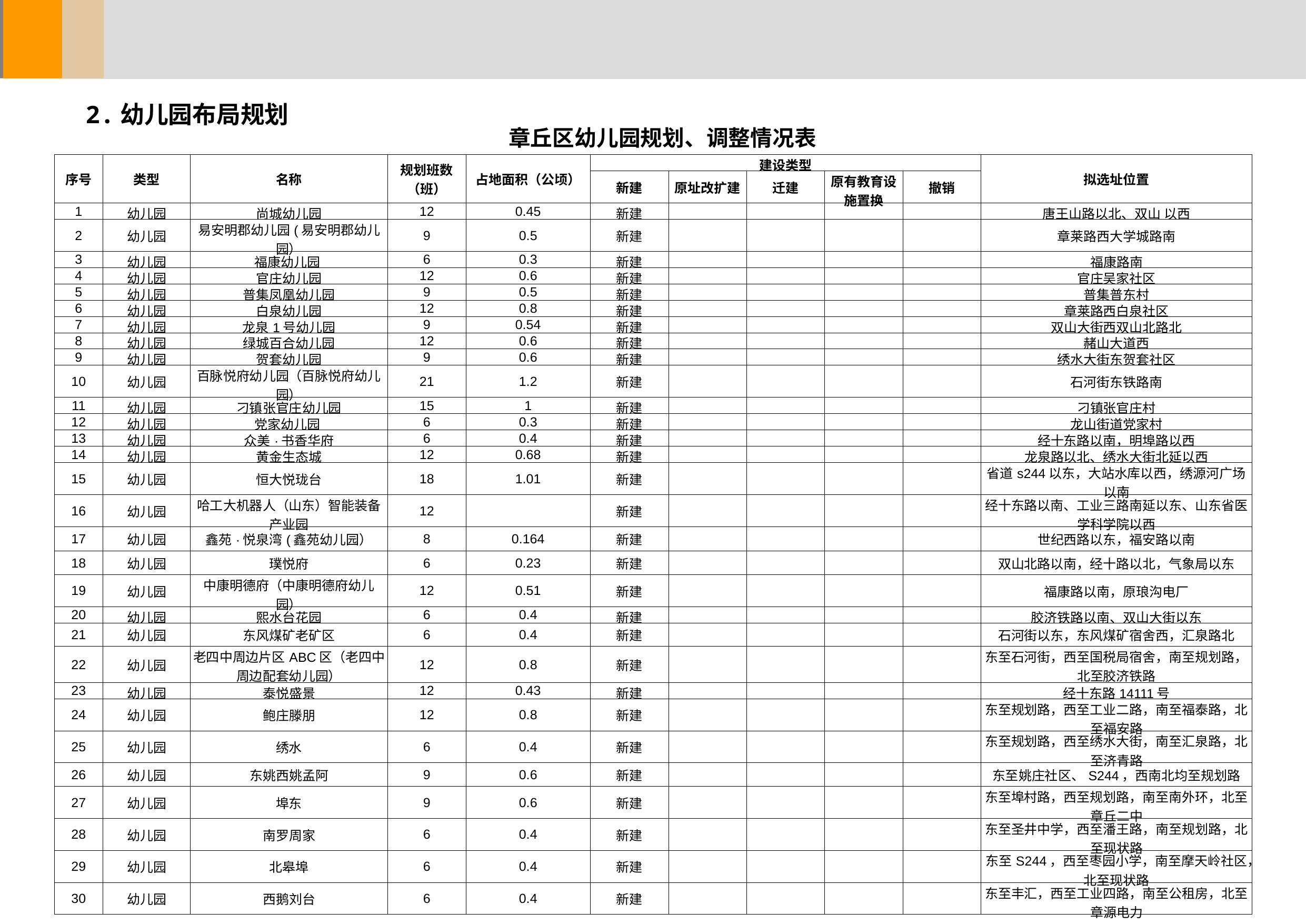

2.幼儿园布局规划
 章丘区幼儿园规划、调整情况表
| 序号 | 类型 | 名称 | 规划班数（班） | 占地面积（公顷） | 建设类型 |  |  |  |  | 拟选址位置 |
| --- | --- | --- | --- | --- | --- | --- | --- | --- | --- | --- |
|  |  |  |  |  | 新建 | 原址改扩建 | 迁建 | 原有教育设施置换 | 撤销 |  |
| 1 | 幼儿园 | 尚城幼儿园 | 12 | 0.45 | 新建 |  |  |  |  | 唐王山路以北、双山 以西 |
| 2 | 幼儿园 | 易安明郡幼儿园(易安明郡幼儿园） | 9 | 0.5 | 新建 |  |  |  |  | 章莱路西大学城路南 |
| 3 | 幼儿园 | 福康幼儿园 | 6 | 0.3 | 新建 |  |  |  |  | 福康路南 |
| 4 | 幼儿园 | 官庄幼儿园 | 12 | 0.6 | 新建 |  |  |  |  | 官庄吴家社区 |
| 5 | 幼儿园 | 普集凤凰幼儿园 | 9 | 0.5 | 新建 |  |  |  |  | 普集普东村 |
| 6 | 幼儿园 | 白泉幼儿园 | 12 | 0.8 | 新建 |  |  |  |  | 章莱路西白泉社区 |
| 7 | 幼儿园 | 龙泉1号幼儿园 | 9 | 0.54 | 新建 |  |  |  |  | 双山大街西双山北路北 |
| 8 | 幼儿园 | 绿城百合幼儿园 | 12 | 0.6 | 新建 |  |  |  |  | 赭山大道西 |
| 9 | 幼儿园 | 贺套幼儿园 | 9 | 0.6 | 新建 |  |  |  |  | 绣水大街东贺套社区 |
| 10 | 幼儿园 | 百脉悦府幼儿园（百脉悦府幼儿园） | 21 | 1.2 | 新建 |  |  |  |  | 石河街东铁路南 |
| 11 | 幼儿园 | 刁镇张官庄幼儿园 | 15 | 1 | 新建 |  |  |  |  | 刁镇张官庄村 |
| 12 | 幼儿园 | 党家幼儿园 | 6 | 0.3 | 新建 |  |  |  |  | 龙山街道党家村 |
| 13 | 幼儿园 | 众美·书香华府 | 6 | 0.4 | 新建 |  |  |  |  | 经十东路以南，明埠路以西 |
| 14 | 幼儿园 | 黄金生态城 | 12 | 0.68 | 新建 |  |  |  |  | 龙泉路以北、绣水大街北延以西 |
| 15 | 幼儿园 | 恒大悦珑台 | 18 | 1.01 | 新建 |  |  |  |  | 省道s244以东，大站水库以西，绣源河广场以南 |
| 16 | 幼儿园 | 哈工大机器人（山东）智能装备产业园 | 12 |  | 新建 |  |  |  |  | 经十东路以南、工业三路南延以东、山东省医学科学院以西 |
| 17 | 幼儿园 | 鑫苑·悦泉湾(鑫苑幼儿园） | 8 | 0.164 | 新建 |  |  |  |  | 世纪西路以东，福安路以南 |
| 18 | 幼儿园 | 璞悦府 | 6 | 0.23 | 新建 |  |  |  |  | 双山北路以南，经十路以北，气象局以东 |
| 19 | 幼儿园 | 中康明德府（中康明德府幼儿园） | 12 | 0.51 | 新建 |  |  |  |  | 福康路以南，原琅沟电厂 |
| 20 | 幼儿园 | 熙水台花园 | 6 | 0.4 | 新建 |  |  |  |  | 胶济铁路以南、双山大街以东 |
| 21 | 幼儿园 | 东风煤矿老矿区 | 6 | 0.4 | 新建 |  |  |  |  | 石河街以东，东风煤矿宿舍西，汇泉路北 |
| 22 | 幼儿园 | 老四中周边片区ABC区（老四中周边配套幼儿园） | 12 | 0.8 | 新建 |  |  |  |  | 东至石河街，西至国税局宿舍，南至规划路，北至胶济铁路 |
| 23 | 幼儿园 | 泰悦盛景 | 12 | 0.43 | 新建 |  |  |  |  | 经十东路14111号 |
| 24 | 幼儿园 | 鲍庄滕朋 | 12 | 0.8 | 新建 |  |  |  |  | 东至规划路，西至工业二路，南至福泰路，北至福安路 |
| 25 | 幼儿园 | 绣水 | 6 | 0.4 | 新建 |  |  |  |  | 东至规划路，西至绣水大街，南至汇泉路，北至济青路 |
| 26 | 幼儿园 | 东姚西姚孟阿 | 9 | 0.6 | 新建 |  |  |  |  | 东至姚庄社区、S244，西南北均至规划路 |
| 27 | 幼儿园 | 埠东 | 9 | 0.6 | 新建 |  |  |  |  | 东至埠村路，西至规划路，南至南外环，北至章丘二中 |
| 28 | 幼儿园 | 南罗周家 | 6 | 0.4 | 新建 |  |  |  |  | 东至圣井中学，西至潘王路，南至规划路，北至现状路 |
| 29 | 幼儿园 | 北皋埠 | 6 | 0.4 | 新建 |  |  |  |  | 东至S244，西至枣园小学，南至摩天岭社区，北至现状路 |
| 30 | 幼儿园 | 西鹅刘台 | 6 | 0.4 | 新建 |  |  |  |  | 东至丰汇，西至工业四路，南至公租房，北至章源电力 |